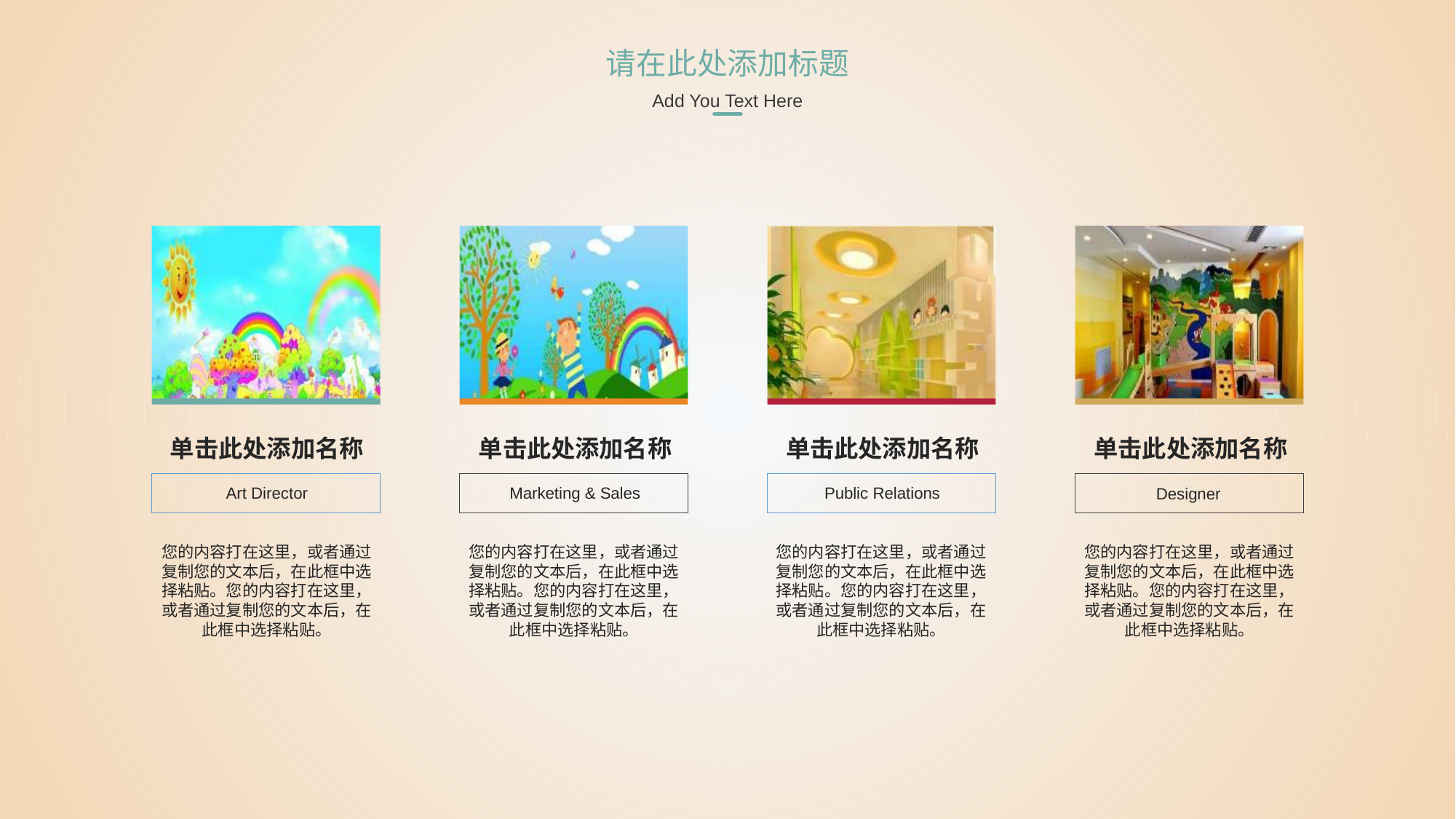

请在此处添加标题
Add You Text Here

单击此处添加名称
单击此处添加名称
单击此处添加名称
单击此处添加名称

Art Director
Marketing & Sales
Public Relations
Designer
您的内容打在这里，或者通过复制您的文本后，在此框中选择粘贴。您的内容打在这里，或者通过复制您的文本后，在此框中选择粘贴。
您的内容打在这里，或者通过复制您的文本后，在此框中选择粘贴。您的内容打在这里，或者通过复制您的文本后，在此框中选择粘贴。
您的内容打在这里，或者通过复制您的文本后，在此框中选择粘贴。您的内容打在这里，或者通过复制您的文本后，在此框中选择粘贴。
您的内容打在这里，或者通过复制您的文本后，在此框中选择粘贴。您的内容打在这里，或者通过复制您的文本后，在此框中选择粘贴。